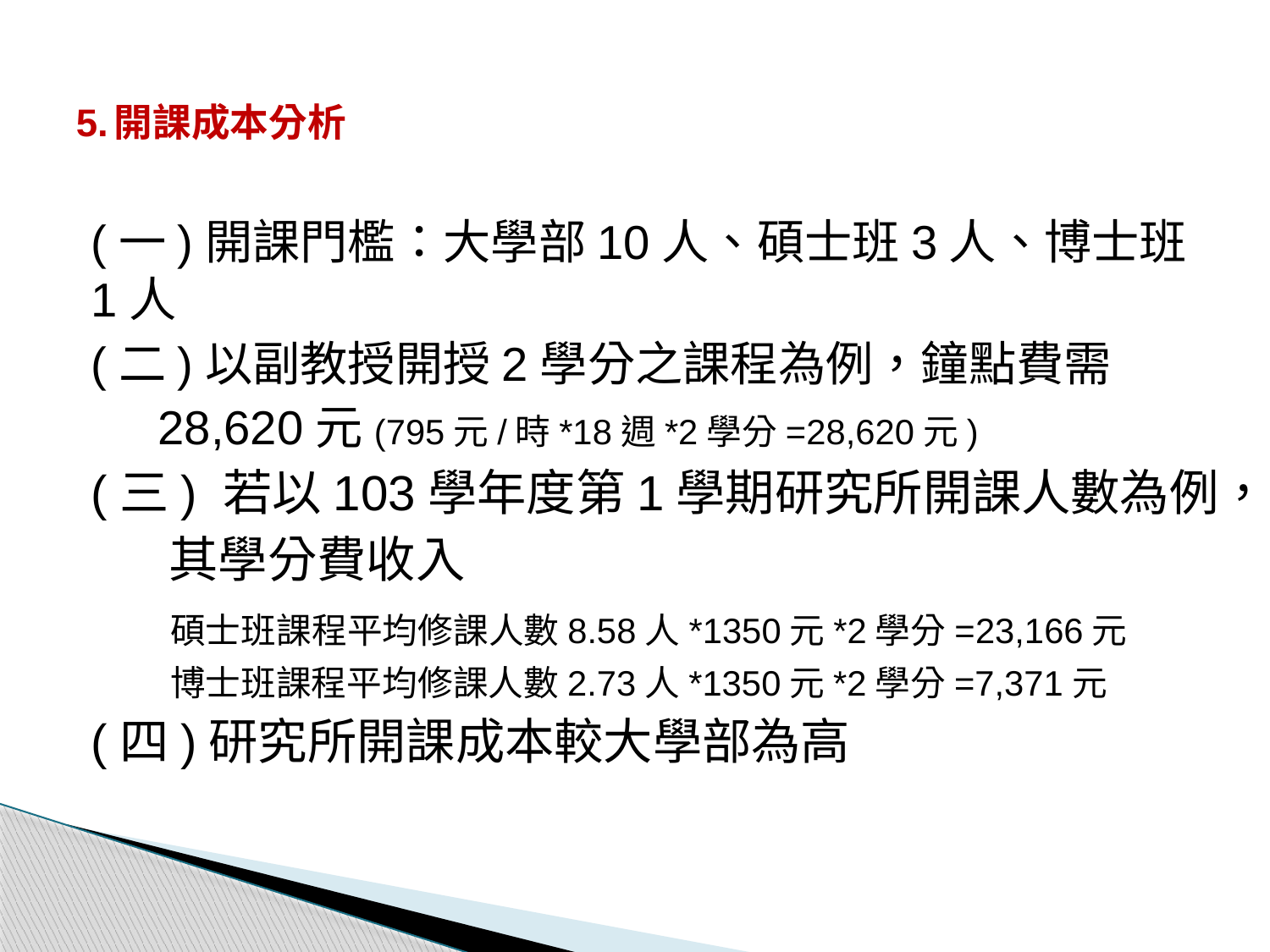

# 5.開課成本分析
(一)開課門檻：大學部10人、碩士班3人、博士班1人
(二)以副教授開授2學分之課程為例，鐘點費需
     28,620元(795元/時*18週*2學分=28,620元)
(三) 若以103學年度第1學期研究所開課人數為例，
      其學分費收入
       碩士班課程平均修課人數8.58人*1350元*2學分=23,166元
         博士班課程平均修課人數2.73人*1350元*2學分=7,371元
(四)研究所開課成本較大學部為高